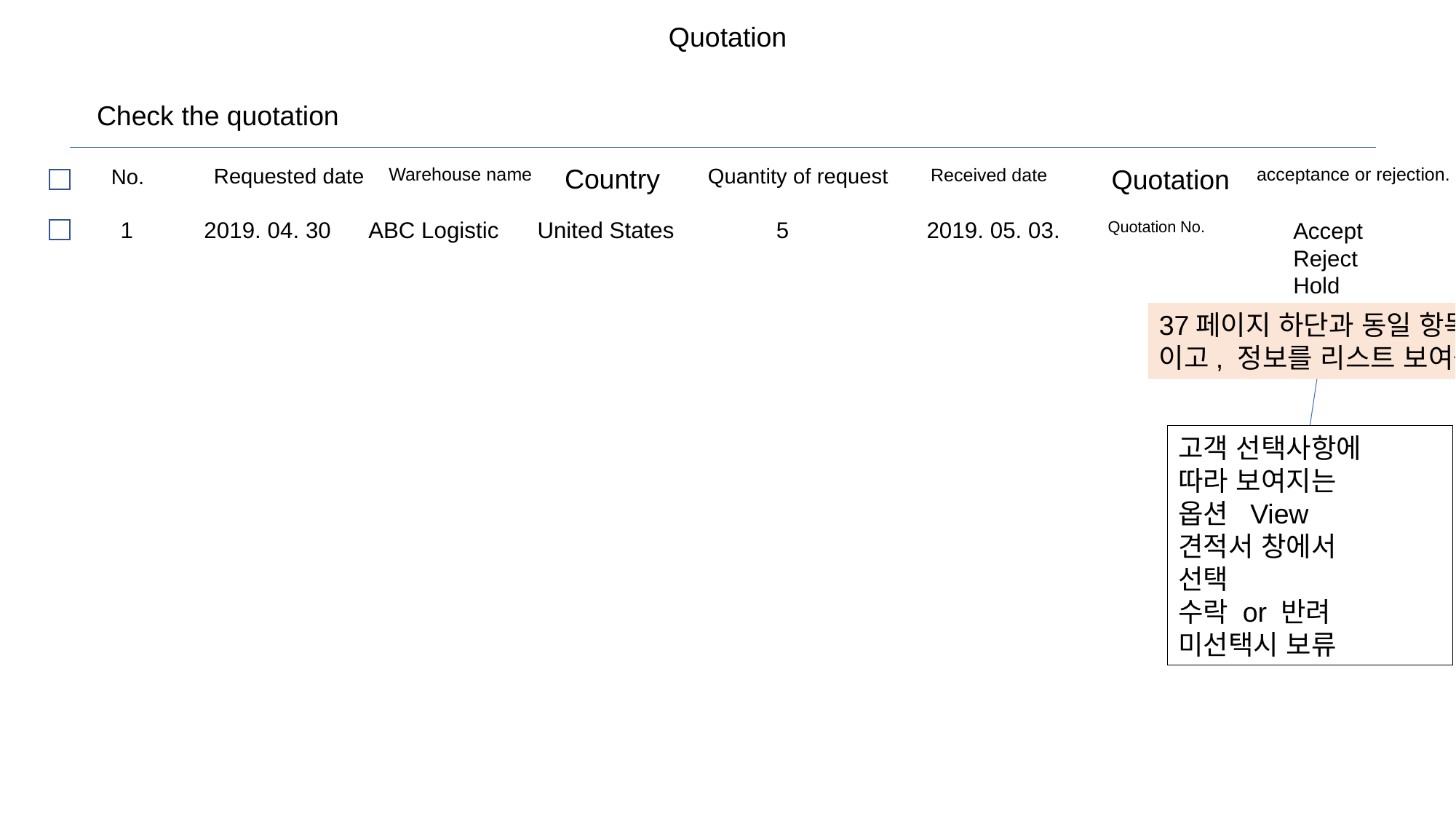

Quotation
Check the quotation
Country
Requested date
Warehouse name
Quantity of request
Quotation
acceptance or rejection.
No.
Received date

1
2019. 04. 30
ABC Logistic
United States
5
2019. 05. 03.
Quotation No.
Accept
Reject
Hold

37페이지 하단과 동일 항목
이고, 정보를 리스트 보여줌
고객 선택사항에
따라 보여지는
옵션  View
견적서 창에서
선택
수락 or 반려
미선택시 보류